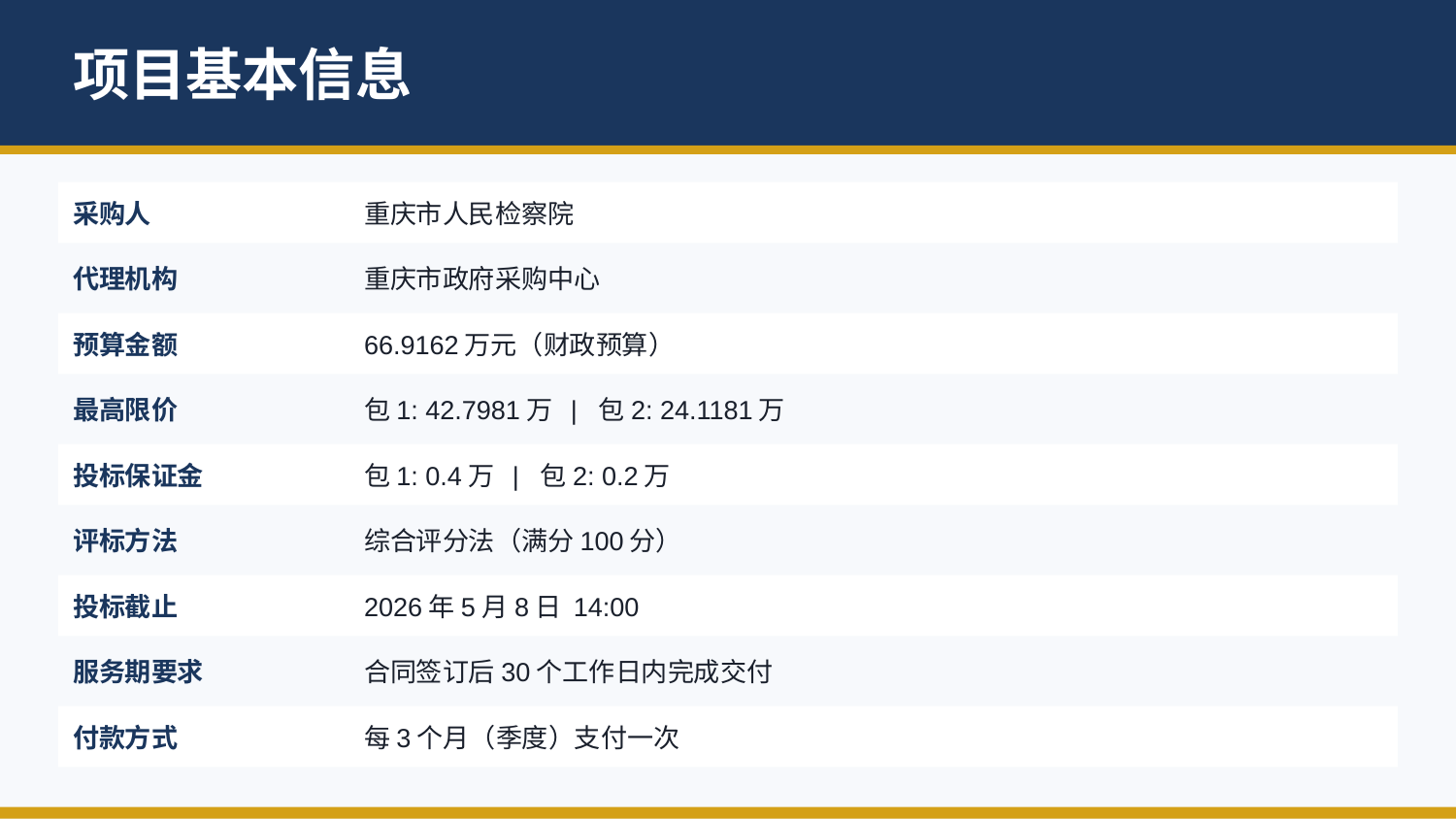

项目基本信息

采购人
重庆市人民检察院
代理机构
重庆市政府采购中心

预算金额
66.9162万元（财政预算）
最高限价
包1: 42.7981万  |  包2: 24.1181万

投标保证金
包1: 0.4万  |  包2: 0.2万
评标方法
综合评分法（满分100分）

投标截止
2026年5月8日 14:00
服务期要求
合同签订后30个工作日内完成交付

付款方式
每3个月（季度）支付一次